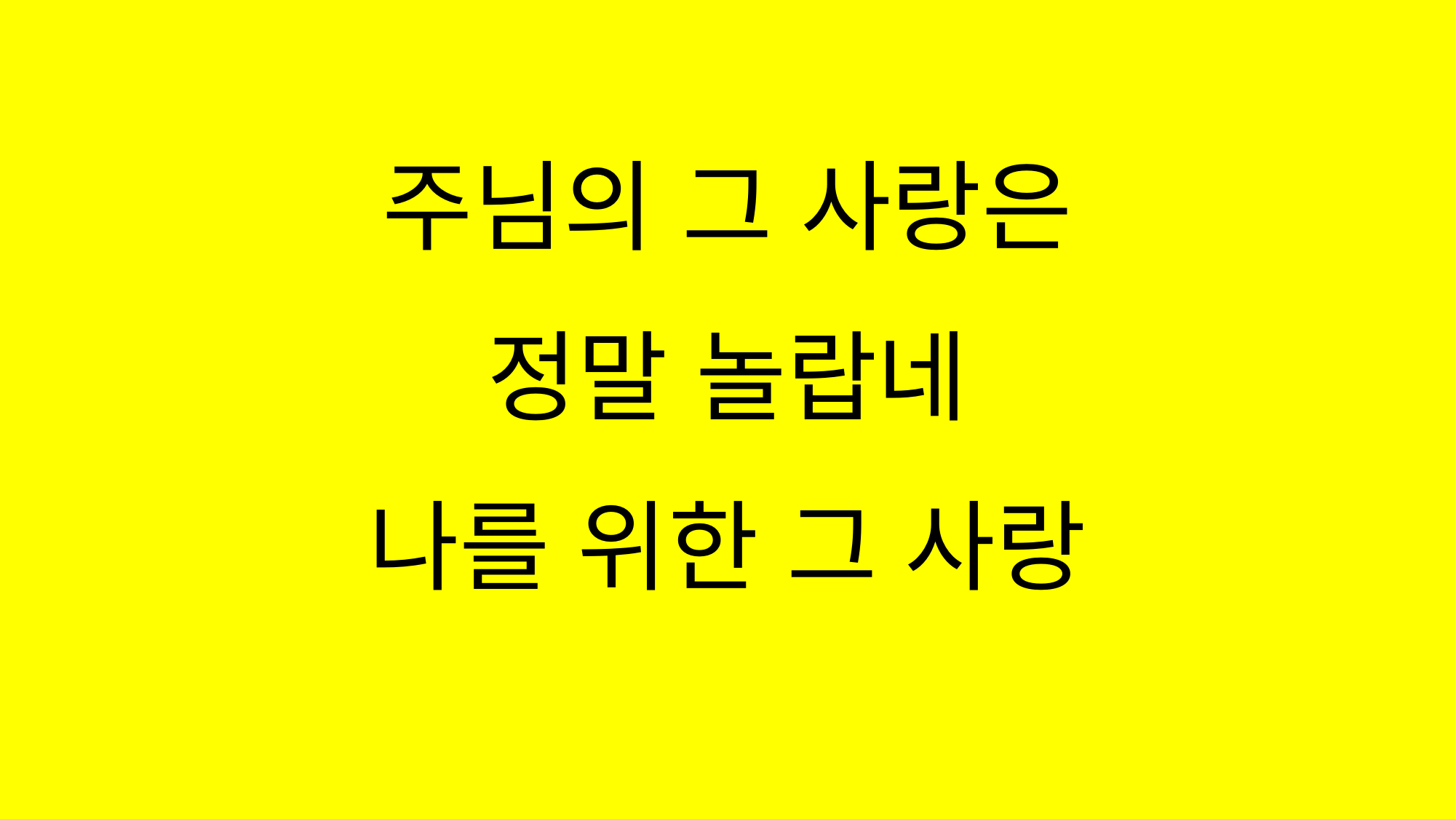

#
주님의 그 사랑은

정말 놀랍네

나를 위한 그 사랑